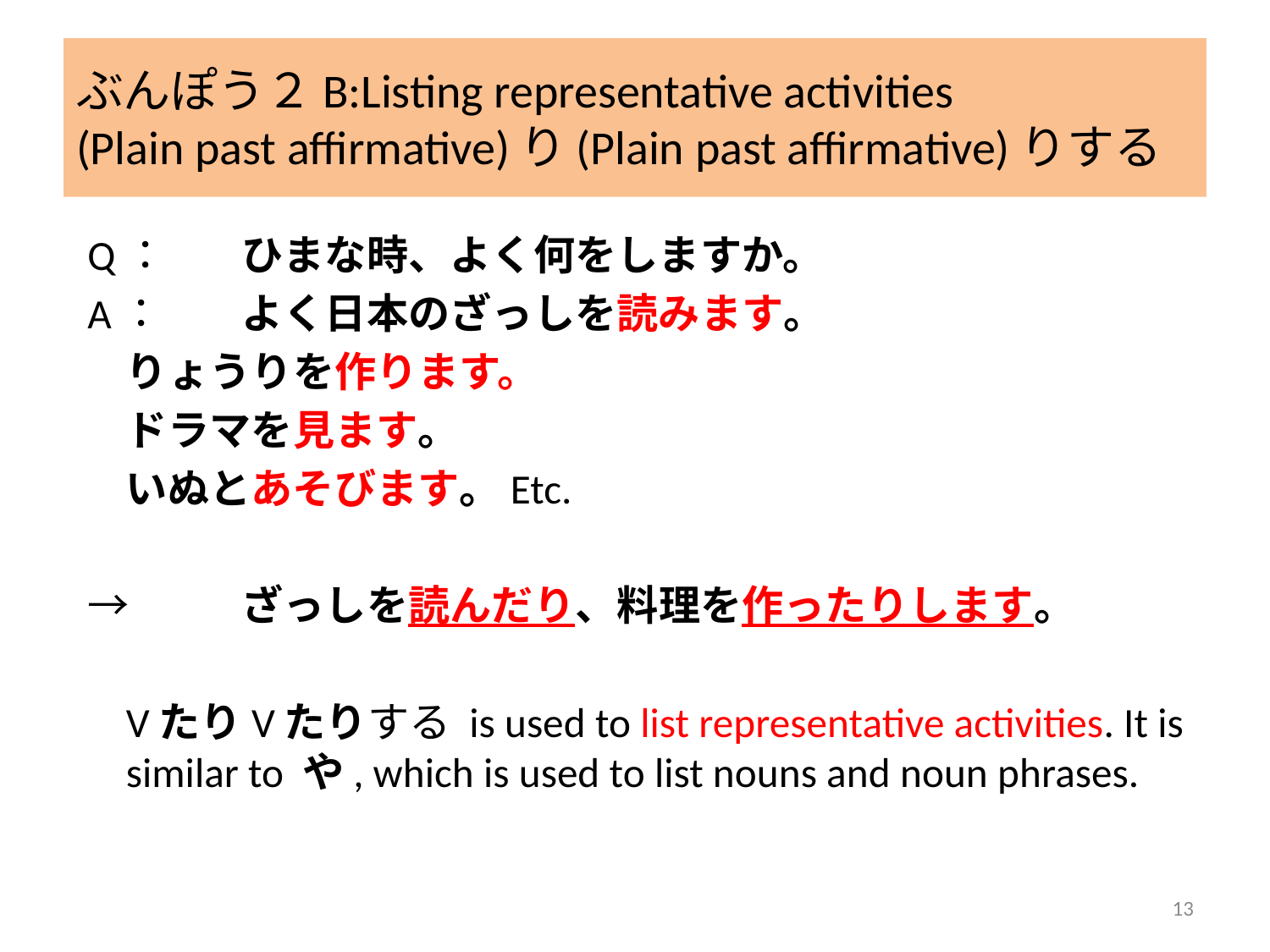

# ぶんぽう２B:Listing representative activities (Plain past affirmative)り(Plain past affirmative)りする
Q：	ひまな時、よく何をしますか。
A：	よく日本のざっしを読みます。
		りょうりを作ります。
		ドラマを見ます。
		いぬとあそびます。Etc.

→	ざっしを読んだり、料理を作ったりします。

	VたりVたりする is used to list representative activities. It is similar to や, which is used to list nouns and noun phrases.

13